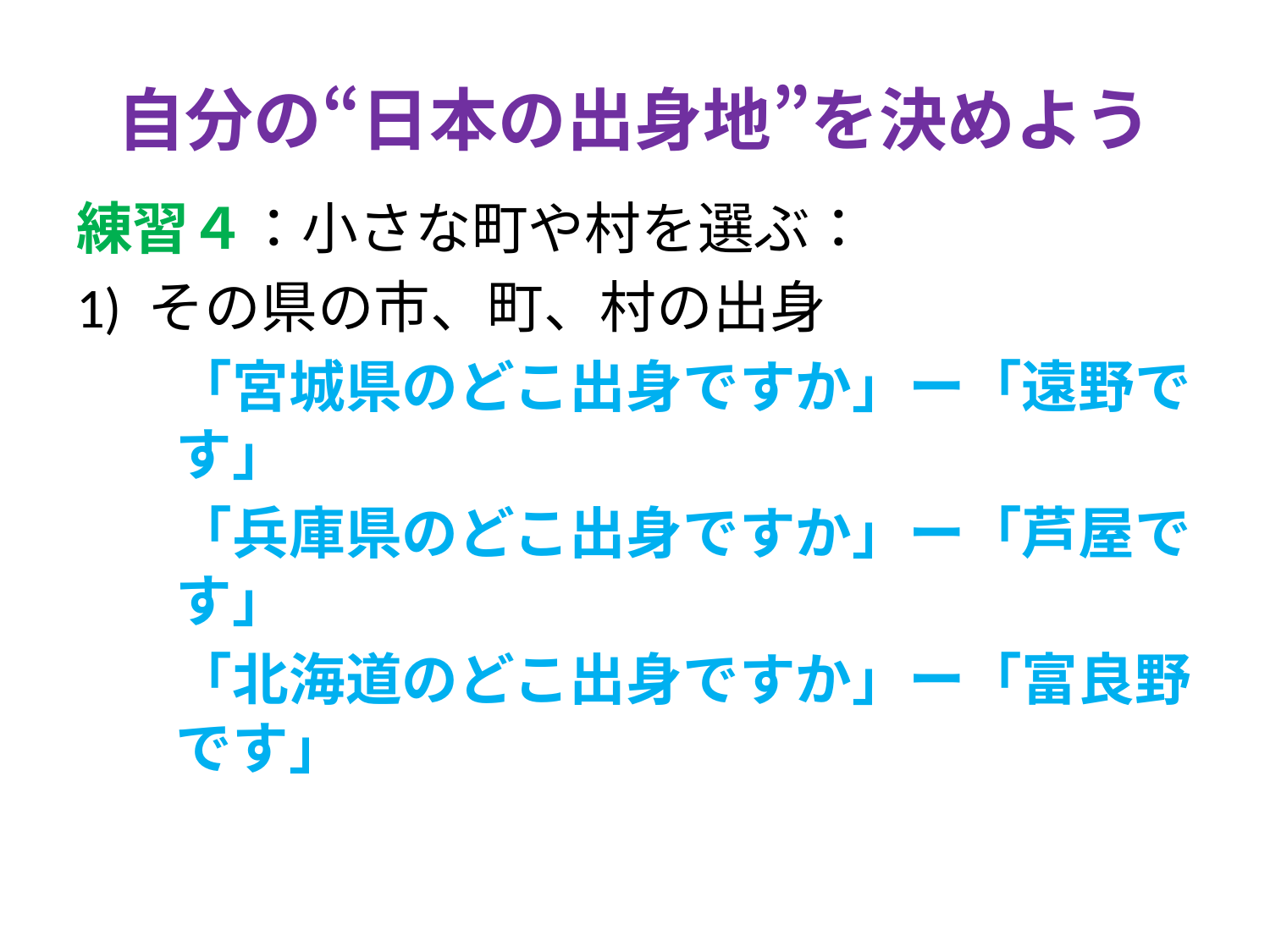

# 自分の“日本の出身地”を決めよう
練習４：小さな町や村を選ぶ：
1) その県の市、町、村の出身
「宮城県のどこ出身ですか」ー「遠野です」
「兵庫県のどこ出身ですか」ー「芦屋です」
「北海道のどこ出身ですか」ー「富良野です」